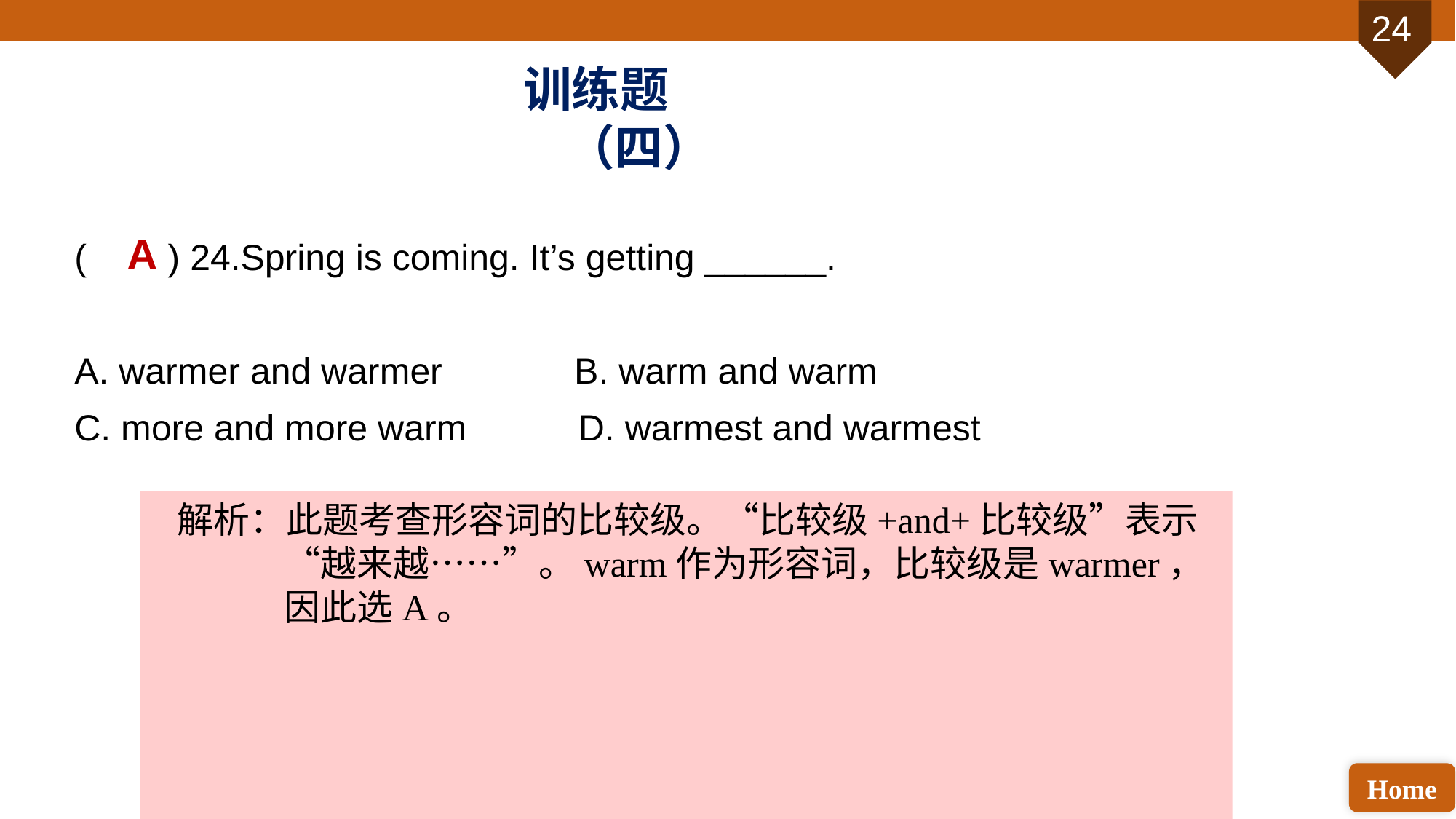

训练题（四）
(        ) 24.Spring is coming. It’s getting ______.

A. warmer and warmer             B. warm and warm
C. more and more warm           D. warmest and warmest
A

解析：此题考查形容词的比较级。“比较级+and+比较级”表示“越来越……”。warm作为形容词，比较级是warmer，因此选A。